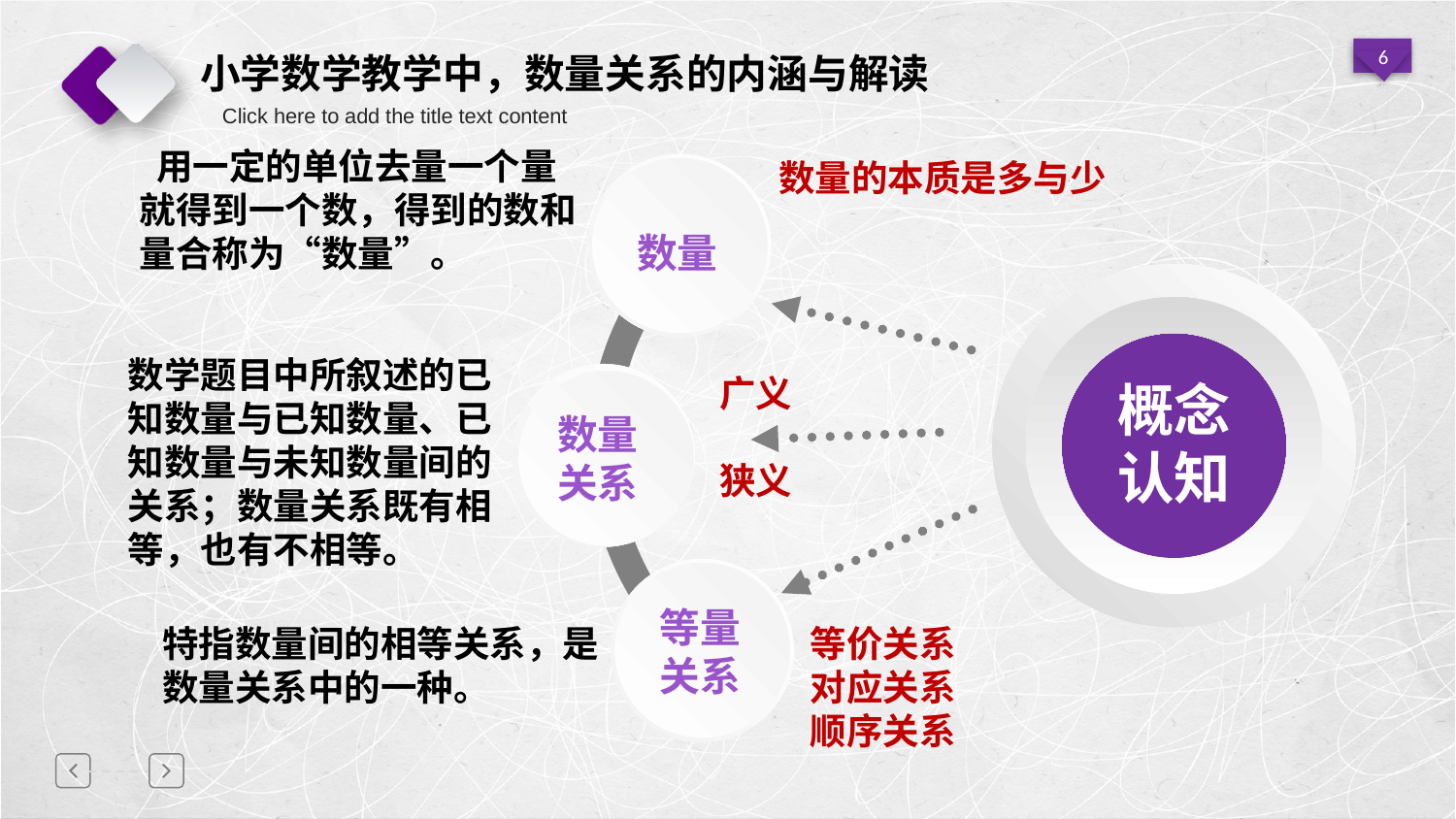

小学数学教学中，数量关系的内涵与解读
 用一定的单位去量一个量就得到一个数，得到的数和量合称为“数量”。
数量的本质是多与少

数量

概念
认知

数学题目中所叙述的已知数量与已知数量、已知数量与未知数量间的关系；数量关系既有相等，也有不相等。

广义

狭义
数量
关系

等量
关系
特指数量间的相等关系，是数量关系中的一种。
等价关系
对应关系
顺序关系
延迟符